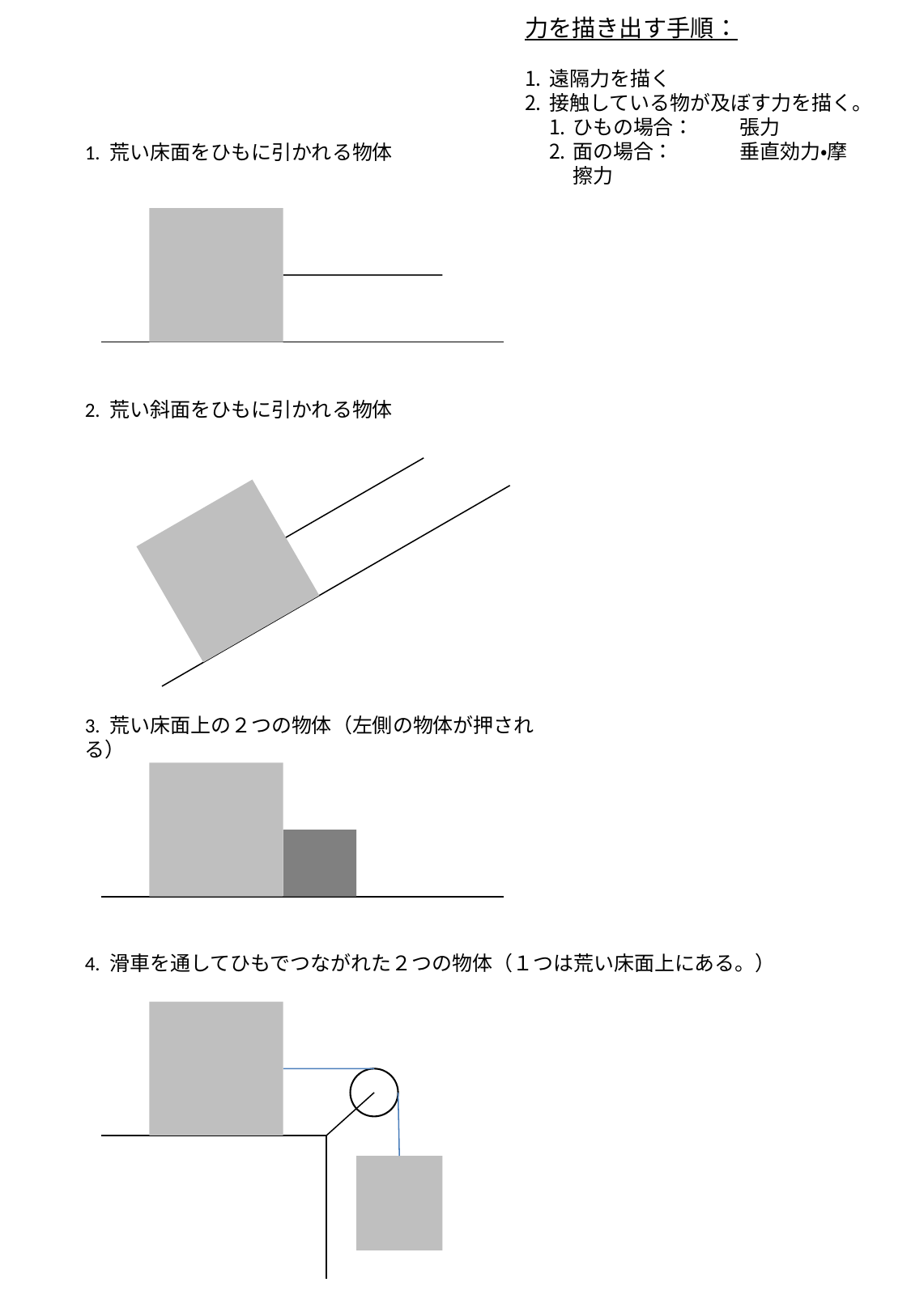

力を描き出す手順：

遠隔力を描く
接触している物が及ぼす力を描く。
ひもの場合：	張力
面の場合：	垂直効力・摩擦力

1. 荒い床面をひもに引かれる物体

2. 荒い斜面をひもに引かれる物体

3. 荒い床面上の２つの物体（左側の物体が押される）

4. 滑車を通してひもでつながれた２つの物体（１つは荒い床面上にある。）